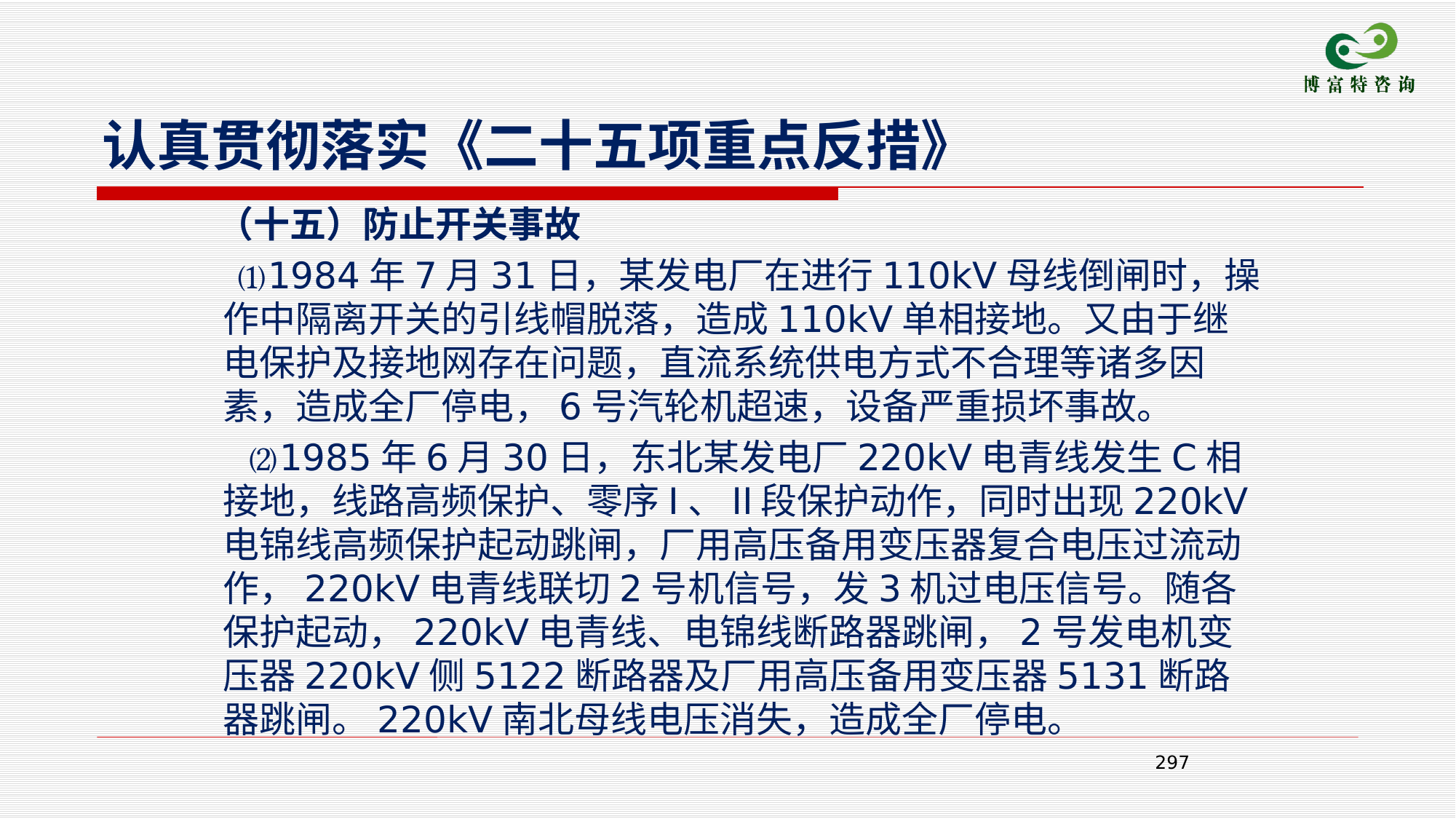

认真贯彻落实《二十五项重点反措》
     （十五）防止开关事故
      ⑴1984年7月31日，某发电厂在进行110kV母线倒闸时，操作中隔离开关的引线帽脱落，造成110kV单相接地。又由于继电保护及接地网存在问题，直流系统供电方式不合理等诸多因素，造成全厂停电，6号汽轮机超速，设备严重损坏事故。
       ⑵1985年6月30日，东北某发电厂220kV电青线发生C相接地，线路高频保护、零序I、Ⅱ段保护动作，同时出现220kV电锦线高频保护起动跳闸，厂用高压备用变压器复合电压过流动作，220kV电青线联切2号机信号，发3机过电压信号。随各保护起动，220kV电青线、电锦线断路器跳闸，2号发电机变压器220kV侧5122断路器及厂用高压备用变压器5131断路器跳闸。220kV南北母线电压消失，造成全厂停电。

297